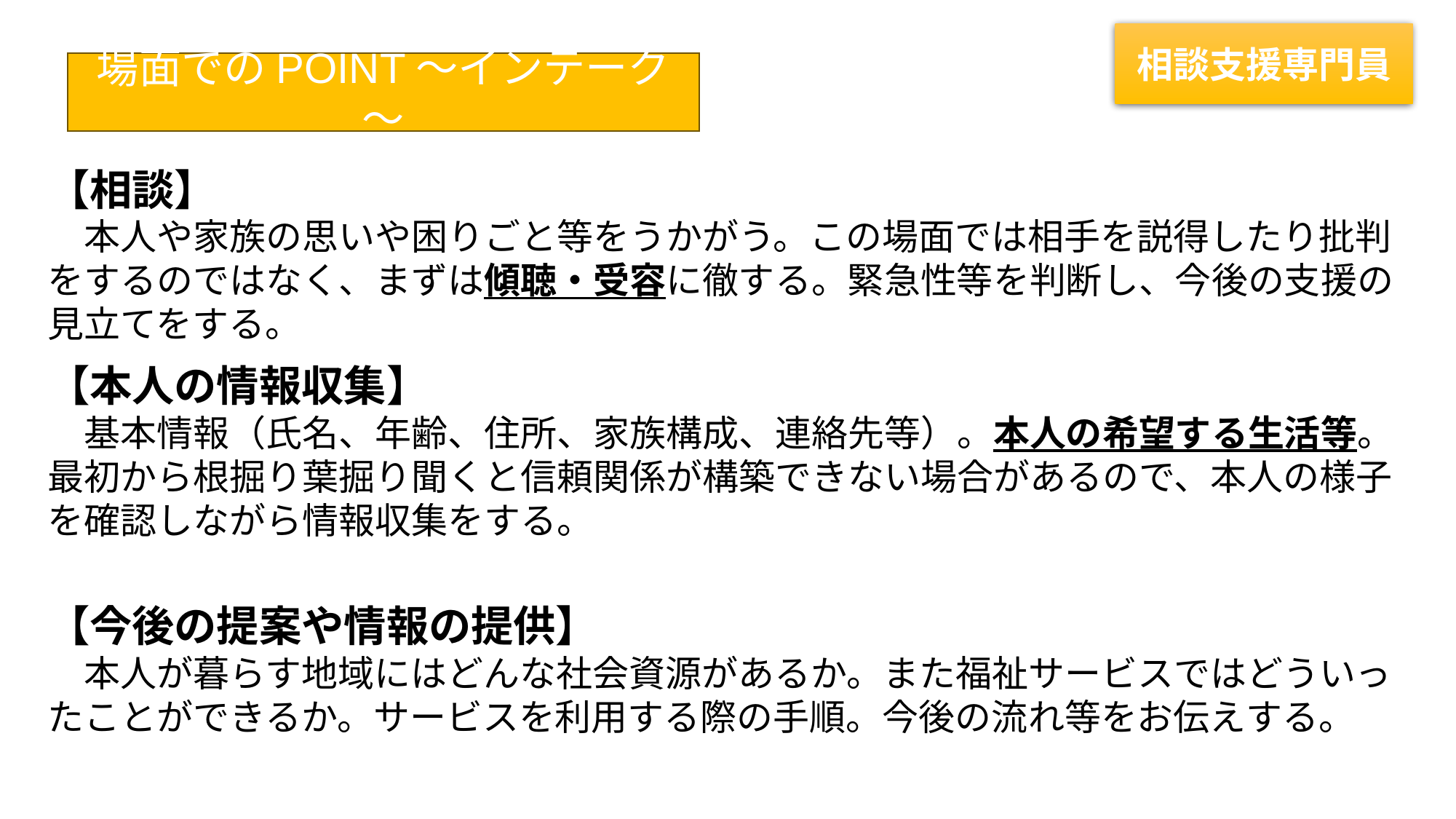

相談支援専門員
場面でのPOINT～インテーク～
【相談】
　本人や家族の思いや困りごと等をうかがう。この場面では相手を説得したり批判をするのではなく、まずは傾聴・受容に徹する。緊急性等を判断し、今後の支援の見立てをする。
【本人の情報収集】
　基本情報（氏名、年齢、住所、家族構成、連絡先等）。本人の希望する生活等。最初から根掘り葉掘り聞くと信頼関係が構築できない場合があるので、本人の様子を確認しながら情報収集をする。
【今後の提案や情報の提供】
　本人が暮らす地域にはどんな社会資源があるか。また福祉サービスではどういったことができるか。サービスを利用する際の手順。今後の流れ等をお伝えする。